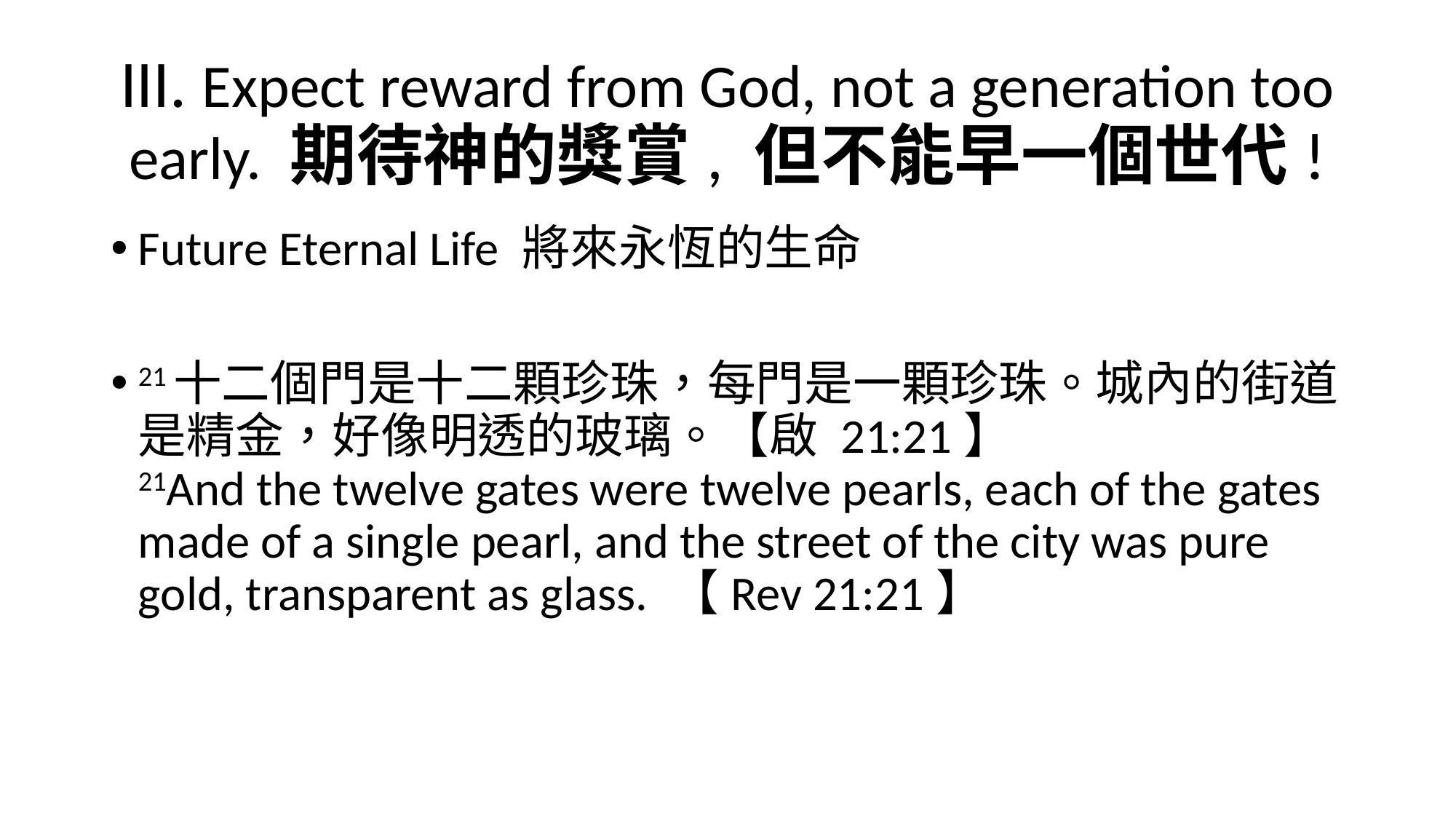

# III. Expect reward from God, not a generation too early. 期待神的獎賞, 但不能早一個世代!
Future Eternal Life 將來永恆的生命

21十二個門是十二顆珍珠，每門是一顆珍珠。城內的街道是精金，好像明透的玻璃。【啟 21:21】
21And the twelve gates were twelve pearls, each of the gates made of a single pearl, and the street of the city was pure gold, transparent as glass. 【Rev 21:21】